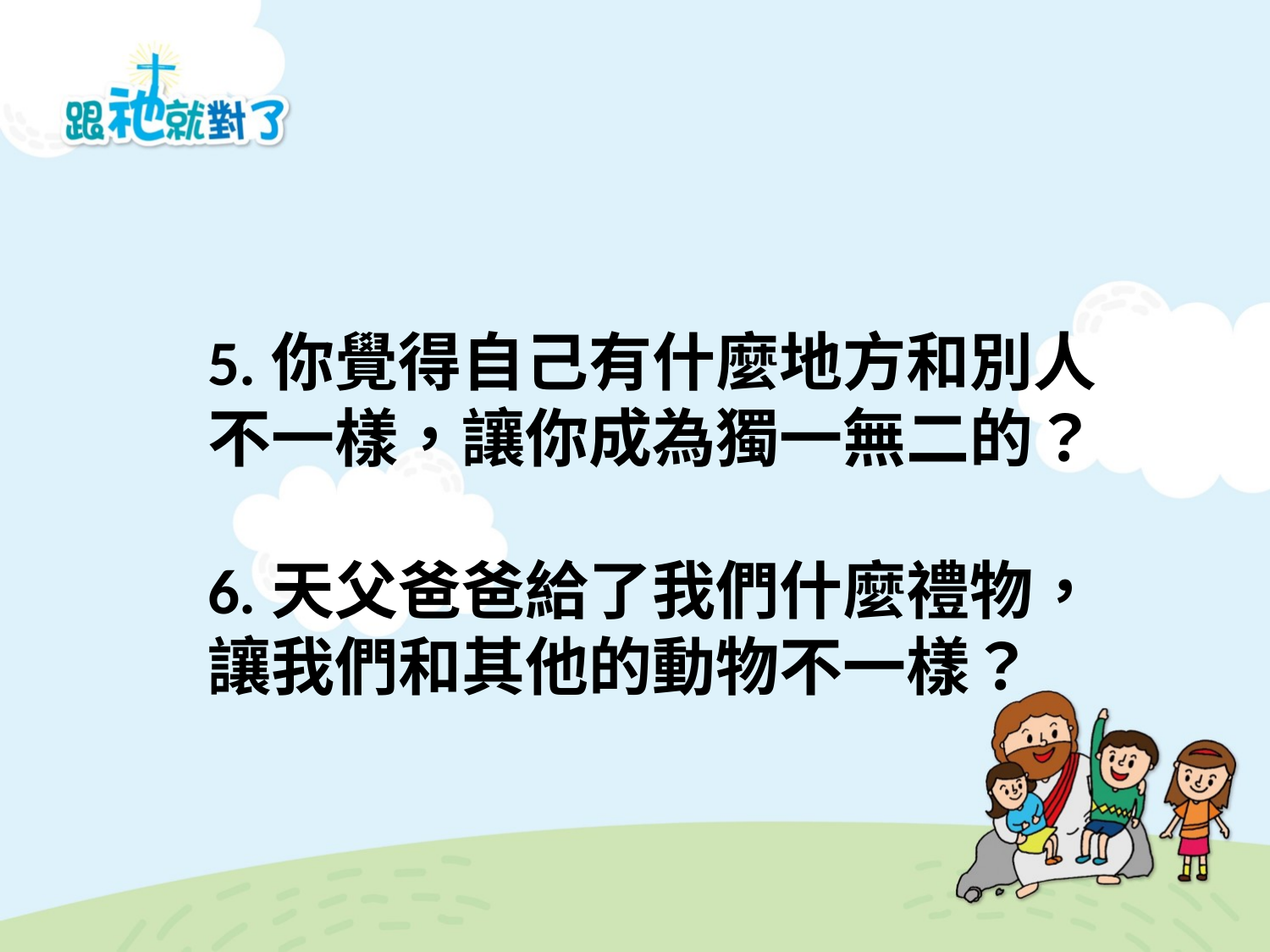

5.你覺得自己有什麼地方和別人不一樣，讓你成為獨一無二的？

6.天父爸爸給了我們什麼禮物，讓我們和其他的動物不一樣？